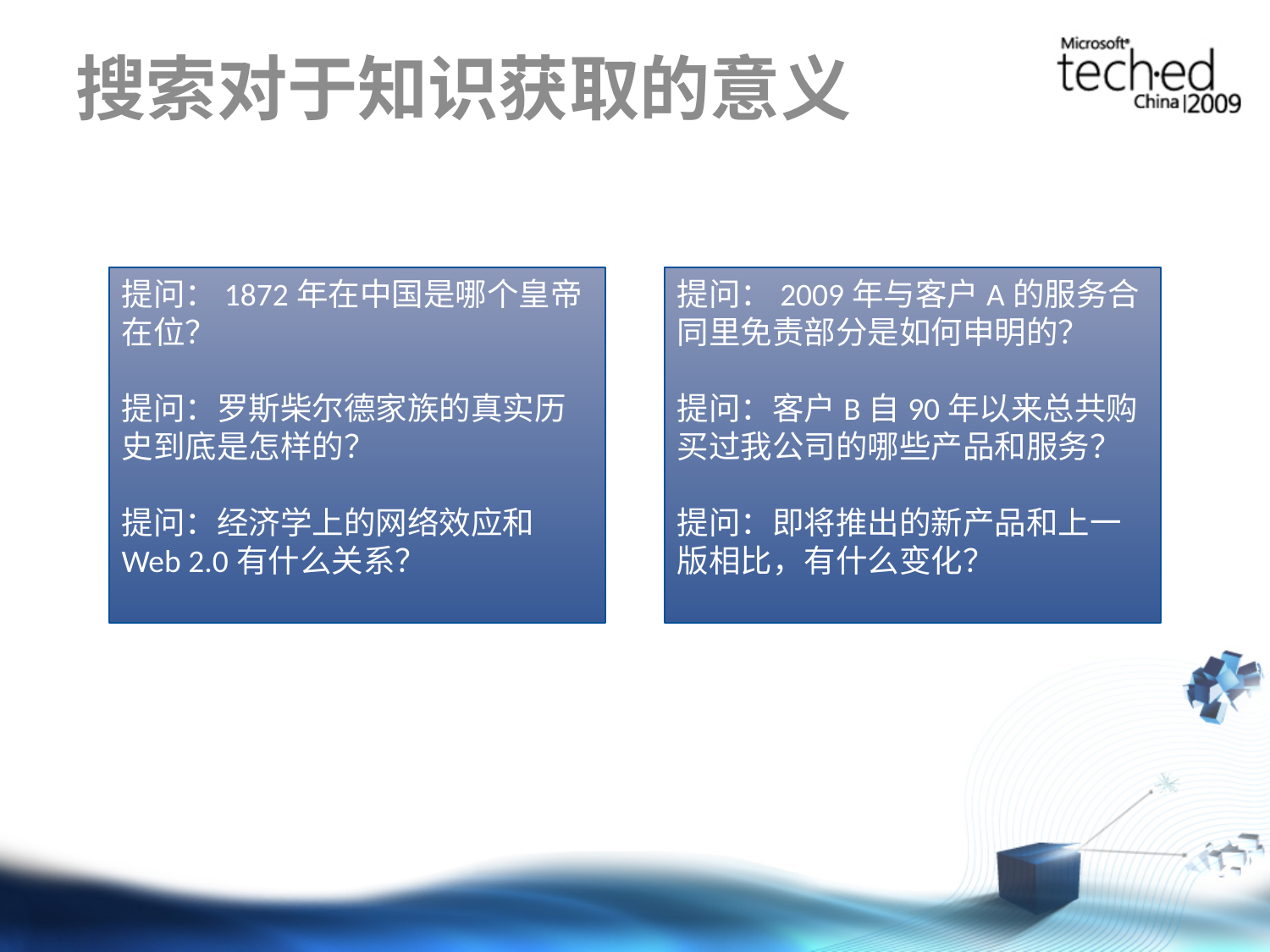

# 搜索对于知识获取的意义
提问：1872年在中国是哪个皇帝在位？

提问：罗斯柴尔德家族的真实历史到底是怎样的？

提问：经济学上的网络效应和Web 2.0有什么关系？

提问：2009年与客户A的服务合同里免责部分是如何申明的？

提问：客户B自90年以来总共购买过我公司的哪些产品和服务？

提问：即将推出的新产品和上一版相比，有什么变化？